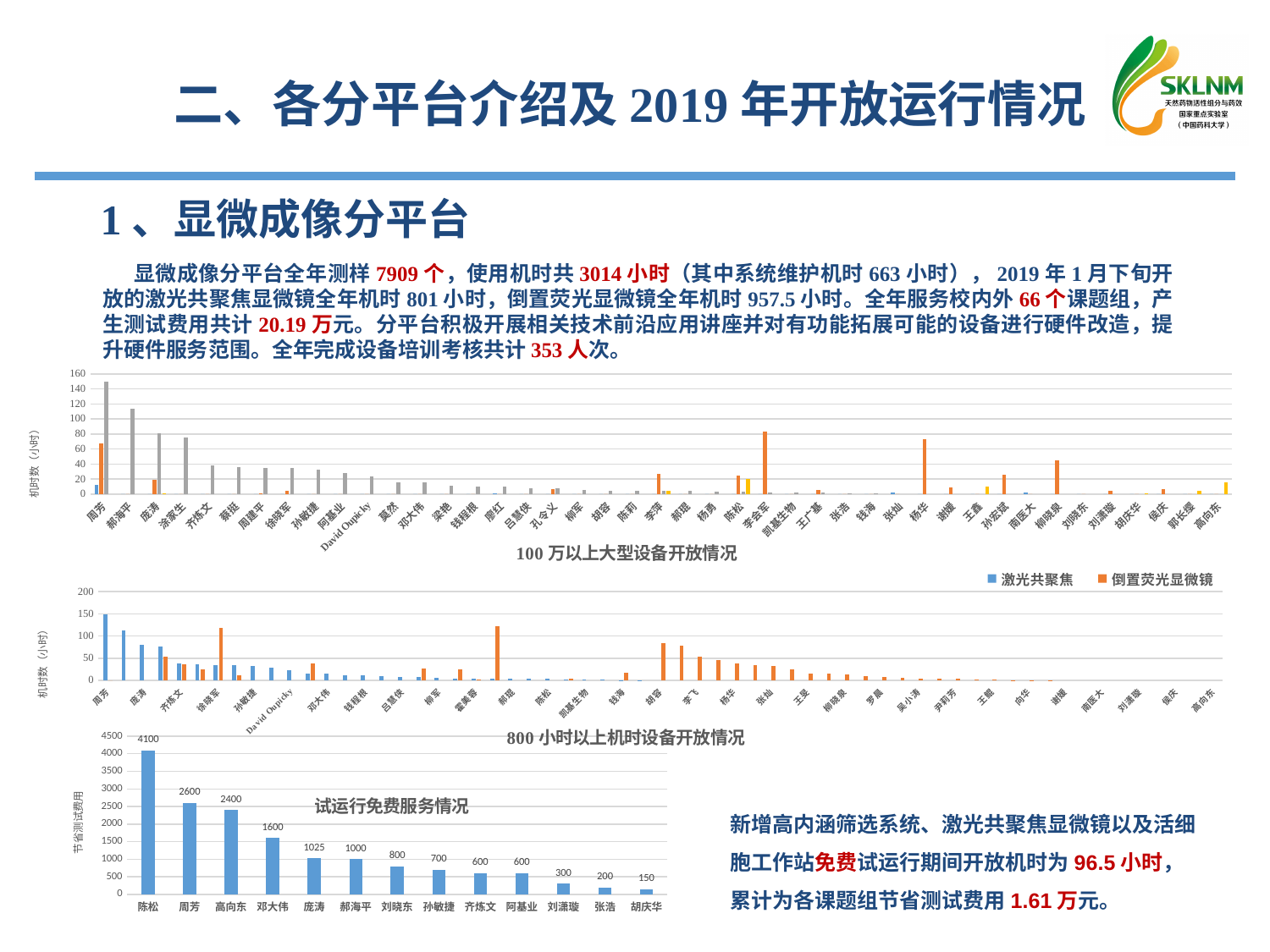

二、各分平台介绍及2019年开放运行情况
1、显微成像分平台
     显微成像分平台全年测样7909个，使用机时共3014小时（其中系统维护机时663小时），2019年1月下旬开放的激光共聚焦显微镜全年机时801小时，倒置荧光显微镜全年机时957.5小时。全年服务校内外66个课题组，产生测试费用共计20.19万元。分平台积极开展相关技术前沿应用讲座并对有功能拓展可能的设备进行硬件改造，提升硬件服务范围。全年完成设备培训考核共计353人次。

### Chart: 100万以上大型设备开放情况

| Category | 双光子显微镜 | 高内涵筛选系统 | 激光共聚焦 | 活细胞工作站 |
|---|---|---|---|---|
| 周芳 | 12.0 | 67.0 | 149.5 | None |
| 郝海平 | 0.0 | 0.0 | 113.5 | None |
| 庞涛 | 0.0 | 18.5 | 80.5 | 1.5 |
| 涂家生 | 0.0 | 0.0 | 75.5 | None |
| 齐炼文 | 0.0 | 0.0 | 38.0 | None |
| 蔡挺 | 0.0 | 0.0 | 36.0 | None |
| 周建平 | 0.0 | 1.0 | 34.5 | None |
| 徐晓军 | 0.0 | 4.5 | 34.5 | None |
| 孙敏捷 | 0.0 | 0.0 | 33.0 | None |
| 阿基业 | 0.0 | 0.0 | 28.5 | None |
| David Oupicky | 0.0 | 0.0 | 23.5 | None |
| 莫然 | 0.0 | 0.0 | 16.0 | None |
| 邓大伟 | 0.0 | 0.0 | 16.0 | None |
| 梁艳 | 0.0 | 0.0 | 11.0 | None |
| 钱程根 | 0.0 | 0.0 | 10.5 | None |
| 廖红 | 1.0 | 0.0 | 10.0 | None |
| 吕慧侠 | 0.0 | 0.0 | 8.0 | None |
| 孔令义 | 0.0 | 7.0 | 7.5 | None |
| 柳军 | 0.0 | 0.0 | 5.5 | None |
| 胡容 | 0.0 | 0.0 | 4.5 | None |
| 陈莉 | 0.0 | 0.0 | 4.5 | None |
| 李萍 | 0.0 | 26.5 | 4.0 | 4.0 |
| 郝琨 | 0.0 | 0.0 | 4.0 | None |
| 杨勇 | 0.0 | 0.0 | 3.0 | None |
| 陈松 | 0.0 | 25.0 | 3.0 | 20.0 |
| 李会军 | 0.0 | 83.5 | 2.5 | None |
| 凯基生物 | 0.0 | 0.0 | 2.5 | None |
| 王广基 | 0.0 | 5.0 | 2.0 | None |
| 张浩 | 0.0 | 0.0 | 1.0 | None |
| 钱海 | 0.0 | 0.0 | 1.0 | None |
| 张灿 | 2.0 | 0.0 | None | None |
| 杨华 | 0.0 | 73.0 | None | None |
| 谢媛 | 0.0 | 8.5 | None | None |
| 王鑫 | 0.0 | 0.0 | None | 10.0 |
| 孙宏斌 | 0.0 | 26.0 | None | None |
| 南医大 | 2.0 | 0.0 | None | None |
| 柳晓泉 | 0.0 | 44.5 | None | None |
| 刘晓东 | 0.0 | 0.0 | None | None |
| 刘潇璇 | 0.0 | 4.5 | None | None |
| 胡庆华 | 0.0 | 0.0 | None | 1.0 |
| 侯庆 | 0.0 | 6.5 | None | None |
| 郭长缨 | 0.0 | 0.0 | None | 4.0 |
| 高向东 | 0.0 | 0.0 | None | 16.0 |

### Chart

| Category | 激光共聚焦 | 倒置荧光显微镜 |
|---|---|---|
| 周芳 | 149.5 | 0.0 |
| 郝海平 | 113.5 | None |
| 庞涛 | 80.5 | None |
| 涂家生 | 75.5 | 54.0 |
| 齐炼文 | 38.0 | 36.5 |
| 蔡挺 | 36.0 | 25.0 |
| 徐晓军 | 34.5 | 117.5 |
| 周建平 | 34.5 | 11.5 |
| 孙敏捷 | 33.0 | None |
| 阿基业 | 28.5 | None |
| David Oupicky | 23.5 | None |
| 莫然 | 16.0 | 38.0 |
| 邓大伟 | 16.0 | None |
| 梁艳 | 11.0 | None |
| 钱程根 | 10.5 | None |
| 廖红 | 10.0 | None |
| 吕慧侠 | 8.0 | None |
| 孔令义 | 7.5 | 26.5 |
| 柳军 | 5.5 | None |
| 陈莉 | 4.5 | 25.5 |
| 霍美蓉 | 4.5 | 2.0 |
| 李萍 | 4.0 | 123.0 |
| 郝琨 | 4.0 | None |
| 杨勇 | 3.0 | None |
| 陈松 | 3.0 | None |
| 李会军 | 2.5 | 4.0 |
| 凯基生物 | 2.5 | None |
| 王广基 | 2.0 | None |
| 钱海 | 1.0 | 17.5 |
| 张浩 | 1.0 | None |
| 胡容 | None | 84.0 |
| 孙宏斌 | None | 78.5 |
| 李飞 | None | 54.0 |
| 刘鄂湖 | None | 45.0 |
| 杨华 | None | 38.5 |
| 李运曼 | None | 35.0 |
| 张灿 | None | 32.5 |
| 颜天华 | None | 25.0 |
| 王旻 | None | 14.5 |
| 方伟蓉 | None | 14.5 |
| 柳晓泉 | None | 12.5 |
| 姚静 | None | 9.5 |
| 罗晨 | None | 7.0 |
| 何伟 | None | 5.5 |
| 吴小涛 | None | 4.0 |
| 陈依军 | None | 3.5 |
| 尹莉芳 | None | 3.0 |
| 张娟 | None | 2.5 |
| 王鲲 | None | 1.5 |
| 张桂龙 | None | 1.0 |
| 向华 | None | 1.0 |
| 陆续 | None | 1.0 |
| 谢媛 | None | None |
| 王鑫 | None | None |
| 南医大 | None | None |
| 刘晓东 | None | None |
| 刘潇璇 | None | None |
| 胡庆华 | None | None |
| 侯庆 | None | None |
| 郭长缨 | None | None |
| 高向东 | None | None |

### Chart

| Category | 费用 |
|---|---|
| 陈松 | 4100.0 |
| 周芳 | 2600.0 |
| 高向东 | 2400.0 |
| 邓大伟 | 1600.0 |
| 庞涛 | 1025.0 |
| 郝海平 | 1000.0 |
| 刘晓东 | 800.0 |
| 孙敏捷 | 700.0 |
| 齐炼文 | 600.0 |
| 阿基业 | 600.0 |
| 刘潇璇 | 300.0 |
| 张浩 | 200.0 |
| 胡庆华 | 150.0 |
新增高内涵筛选系统、激光共聚焦显微镜以及活细胞工作站免费试运行期间开放机时为96.5小时，累计为各课题组节省测试费用1.61万元。